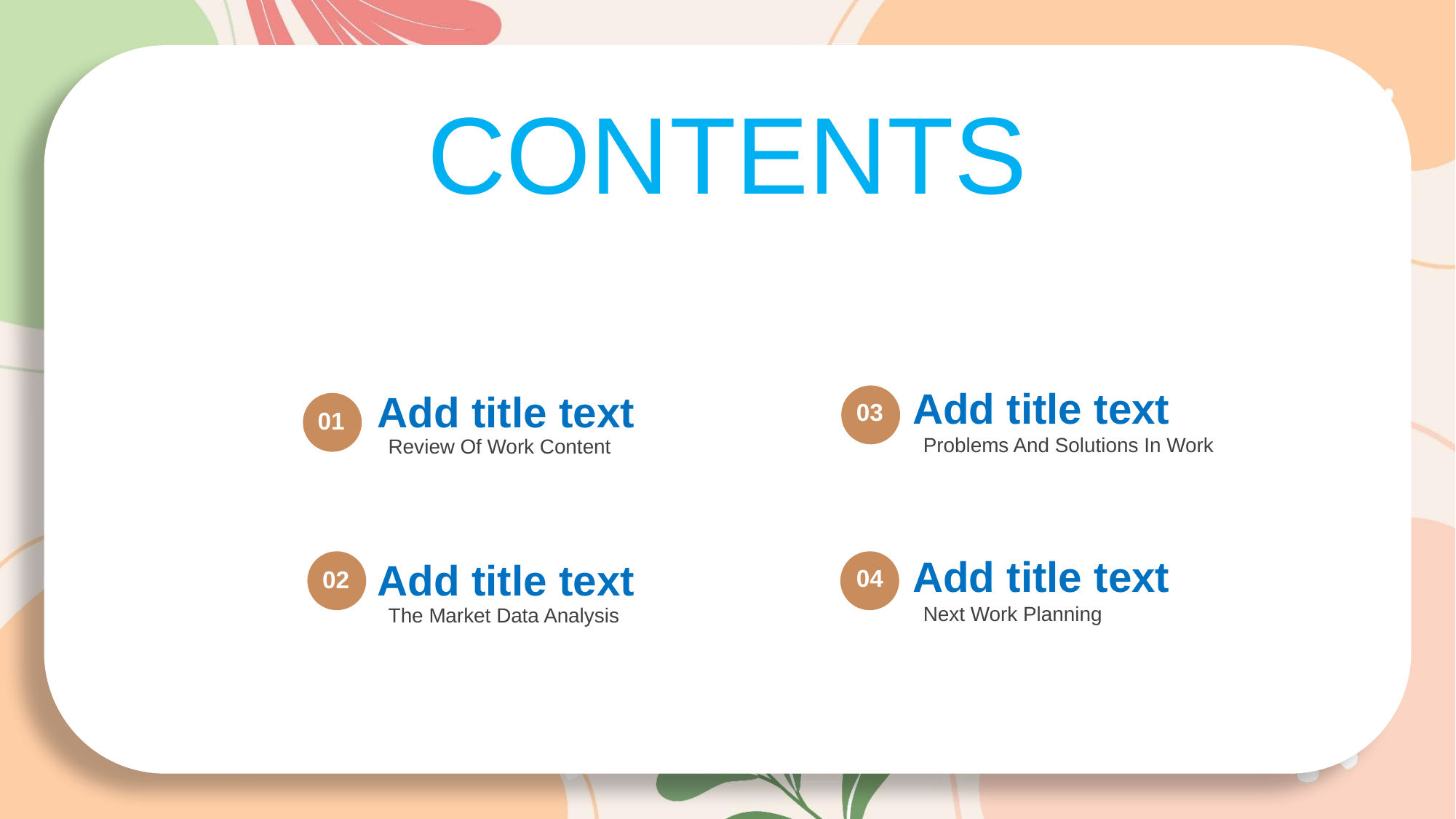

行业PPT模板http://www.1ppt.com/hangye/
CONTENTS
Add title text
Add title text

03

01
Problems And Solutions In Work
Review Of Work Content
Add title text
Add title text

02

04
Next Work Planning
The Market Data Analysis